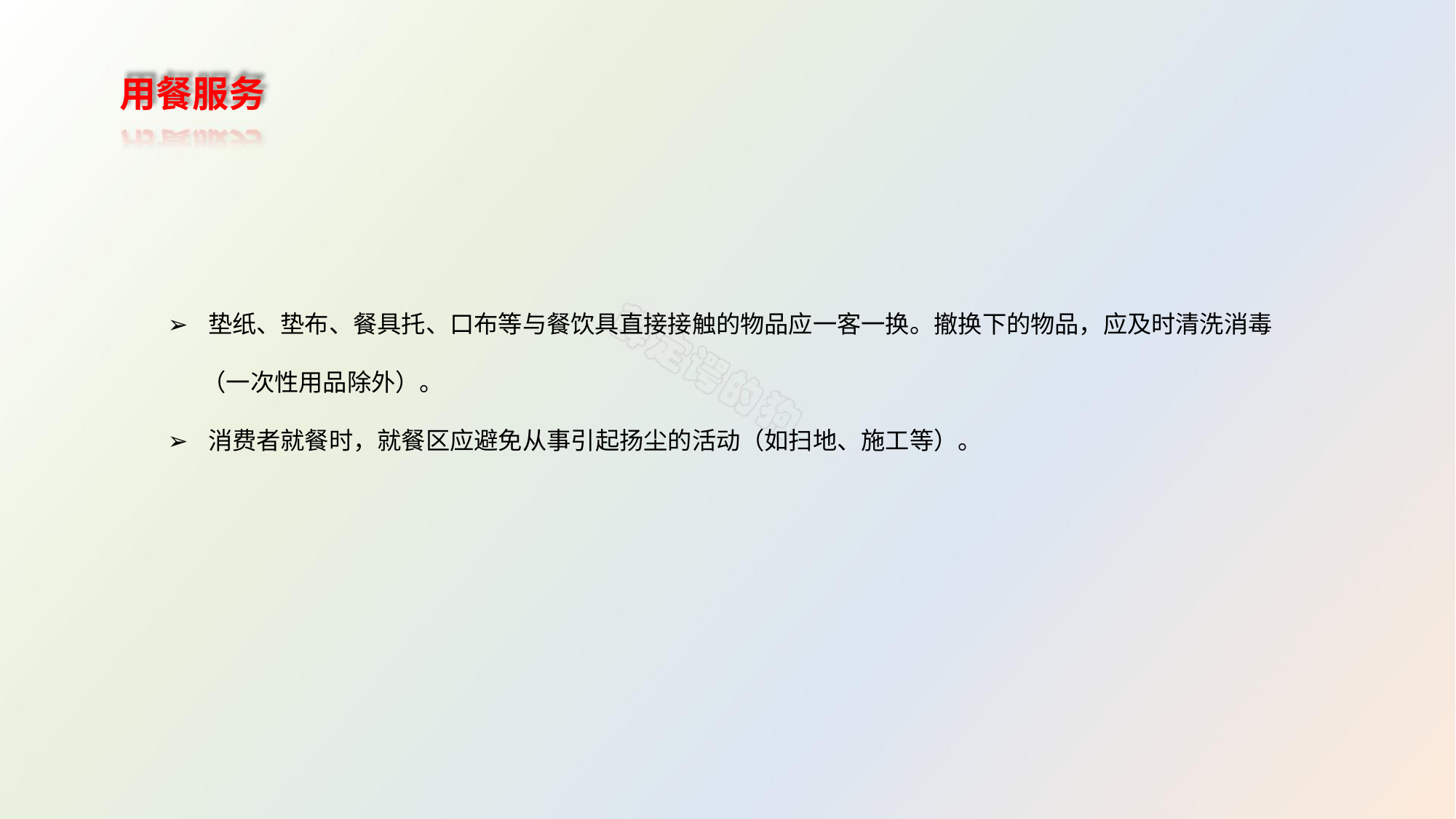

用餐服务
➢ 垫纸、垫布、餐具托、口布等与餐饮具直接接触的物品应一客一换。撤换下的物品，应及时清洗消毒
（一次性用品除外）。
➢ 消费者就餐时，就餐区应避免从事引起扬尘的活动（如扫地、施工等）。